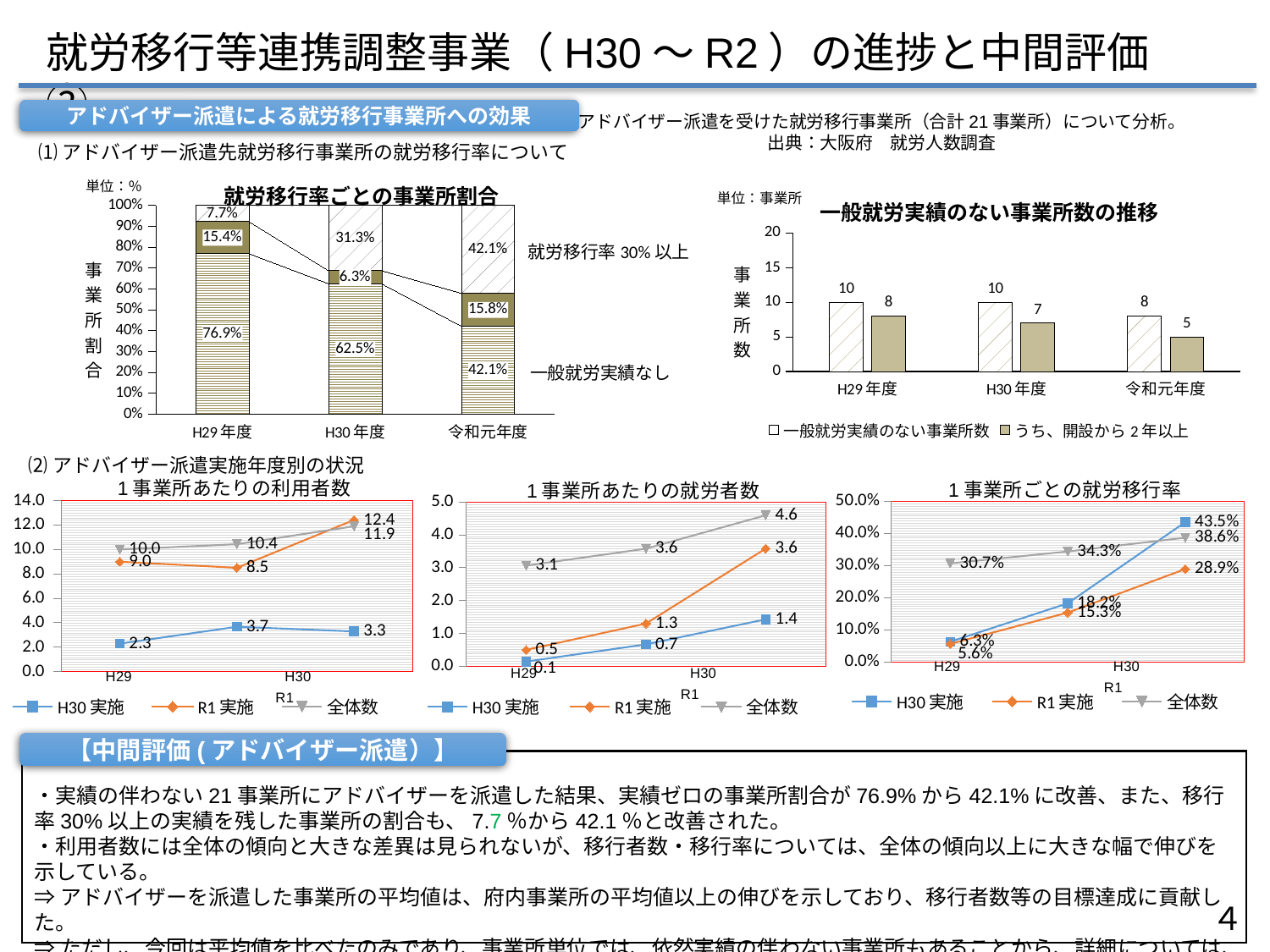

就労移行等連携調整事業（H30～R2）の進捗と中間評価②
アドバイザー派遣による就労移行事業所への効果
アドバイザー派遣を受けた就労移行事業所（合計21事業所）について分析。
出典：大阪府　就労人数調査
⑴アドバイザー派遣先就労移行事業所の就労移行率について

### Chart: 就労移行率ごとの事業所割合

| Category |  |  |  |
|---|---|---|---|
| H29年度 | 0.7692307692307693 | 0.1538461538461538 | 0.07692307692307693 |
| H30年度 | 0.625 | 0.0625 | 0.3125 |
| 令和元年度 | 0.42105263157894735 | 0.1578947368421053 | 0.42105263157894735 |
単位：％
就労移行率30%以上
一般就労実績なし

### Chart: 一般就労実績のない事業所数の推移

| Category | 一般就労実績のない事業所数 | うち、開設から2年以上 |
|---|---|---|
| H29年度 | 10.0 | 8.0 |
| H30年度 | 10.0 | 7.0 |
| 令和元年度 | 8.0 | 5.0 |
単位：事業所
⑵アドバイザー派遣実施年度別の状況

### Chart

| Category | H30実施 | R1実施 | 全体数 |
|---|---|---|---|
| H29 | 2.2857142857142856 | 9.0 | 9.996904024767803 |
| H30 | 3.6666666666666665 | 8.5 | 10.430769230769231 |
| R1 | 3.2857142857142856 | 12.416666666666666 | 11.89873417721519 |

### Chart

| Category | H30実施 | R1実施 | 全体数 |
|---|---|---|---|
| H29 | 0.0625 | 0.05555555555555555 | 0.30659646949519975 |
| H30 | 0.18181818181818182 | 0.15294117647058825 | 0.3433628318584071 |
| R1 | 0.43478260869565216 | 0.28859060402684567 | 0.38643617021276594 |

### Chart

| Category | H30実施 | R1実施 | 全体数 |
|---|---|---|---|
| H29 | 0.14285714285714285 | 0.5 | 3.065015479876161 |
| H30 | 0.6666666666666666 | 1.3 | 3.5815384615384613 |
| R1 | 1.4285714285714286 | 3.5833333333333335 | 4.598101265822785 |
【中間評価(アドバイザー派遣）】

・実績の伴わない21事業所にアドバイザーを派遣した結果、実績ゼロの事業所割合が76.9%から42.1%に改善、また、移行率30%以上の実績を残した事業所の割合も、7.7％から42.1％と改善された。
・利用者数には全体の傾向と大きな差異は見られないが、移行者数・移行率については、全体の傾向以上に大きな幅で伸びを示している。
⇒アドバイザーを派遣した事業所の平均値は、府内事業所の平均値以上の伸びを示しており、移行者数等の目標達成に貢献した。
⇒ただし、今回は平均値を比べたのみであり、事業所単位では、依然実績の伴わない事業所もあることから、詳細については、今後詳しく検証する必要がある。
４